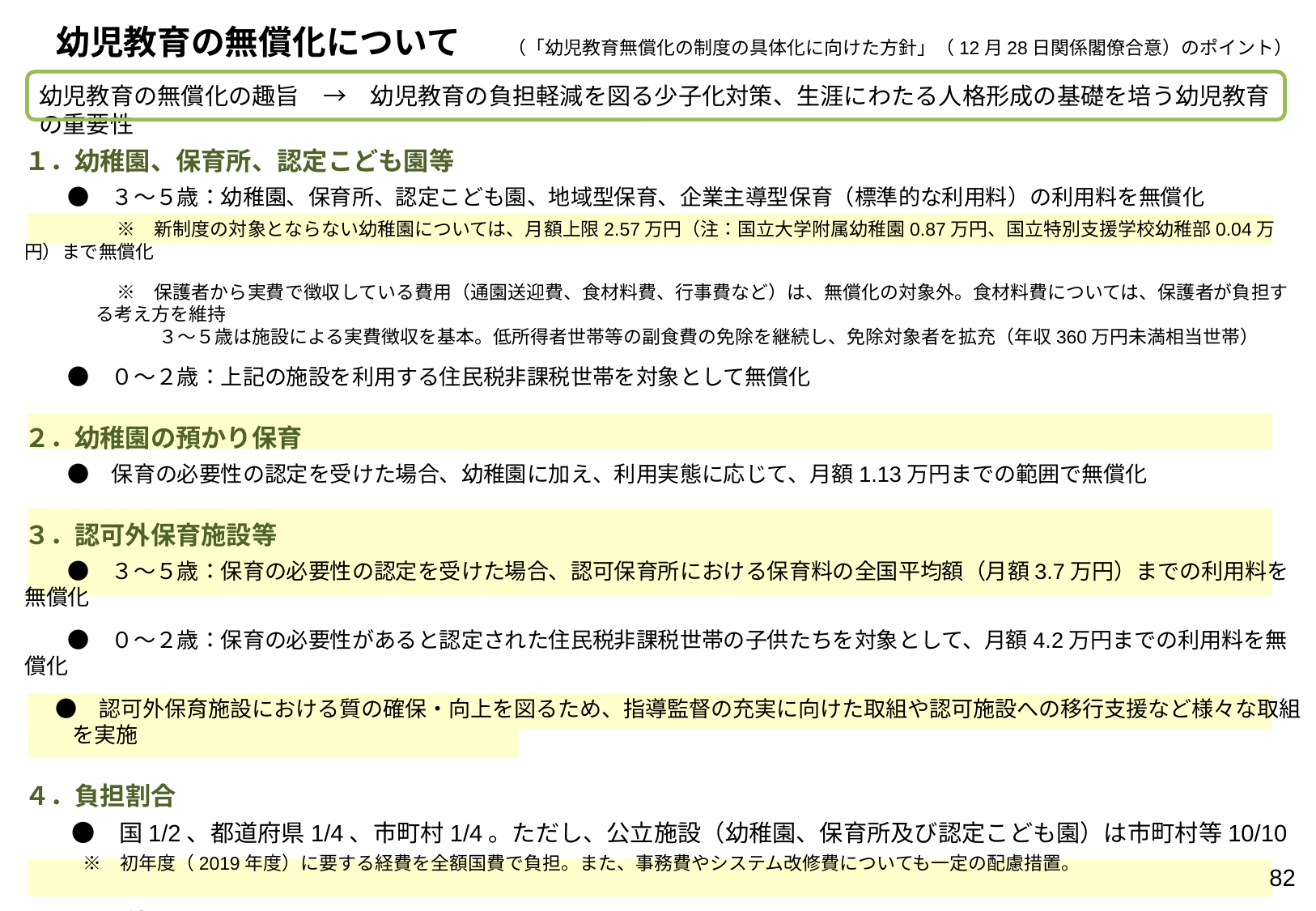

幼児教育の無償化について　　（「幼児教育無償化の制度の具体化に向けた方針」（12月28日関係閣僚合意）のポイント）

幼児教育の無償化の趣旨　→　幼児教育の負担軽減を図る少子化対策、生涯にわたる人格形成の基礎を培う幼児教育の重要性
１．幼稚園、保育所、認定こども園等

　　●　３～５歳：幼稚園、保育所、認定こども園、地域型保育、企業主導型保育（標準的な利用料）の利用料を無償化

　　　　　※　新制度の対象とならない幼稚園については、月額上限2.57万円（注：国立大学附属幼稚園0.87万円、国立特別支援学校幼稚部0.04万円）まで無償化

　　　　　※　保護者から実費で徴収している費用（通園送迎費、食材料費、行事費など）は、無償化の対象外。食材料費については、保護者が負担する考え方を維持
　　　　　　　 ３～５歳は施設による実費徴収を基本。低所得者世帯等の副食費の免除を継続し、免除対象者を拡充（年収360万円未満相当世帯）

　　●　０～２歳：上記の施設を利用する住民税非課税世帯を対象として無償化

２．幼稚園の預かり保育

　　●　保育の必要性の認定を受けた場合、幼稚園に加え、利用実態に応じて、月額1.13万円までの範囲で無償化

３．認可外保育施設等

　　●　３～５歳：保育の必要性の認定を受けた場合、認可保育所における保育料の全国平均額（月額3.7万円）までの利用料を無償化

　　●　０～２歳：保育の必要性があると認定された住民税非課税世帯の子供たちを対象として、月額4.2万円までの利用料を無償化

　  ●　認可外保育施設における質の確保・向上を図るため、指導監督の充実に向けた取組や認可施設への移行支援など様々な取組を実施

４．負担割合

　　●　国1/2、都道府県1/4、市町村1/4。ただし、公立施設（幼稚園、保育所及び認定こども園）は市町村等10/10
　※　初年度（2019年度）に要する経費を全額国費で負担。また、事務費やシステム改修費についても一定の配慮措置。

５．その他

　　●　就学前の障害児の発達支援を利用する３～５歳の子供たちについても、利用料を無償化。幼稚園や保育所等を併用する場合も含む

　　●　実施時期：2019年10月１日

82